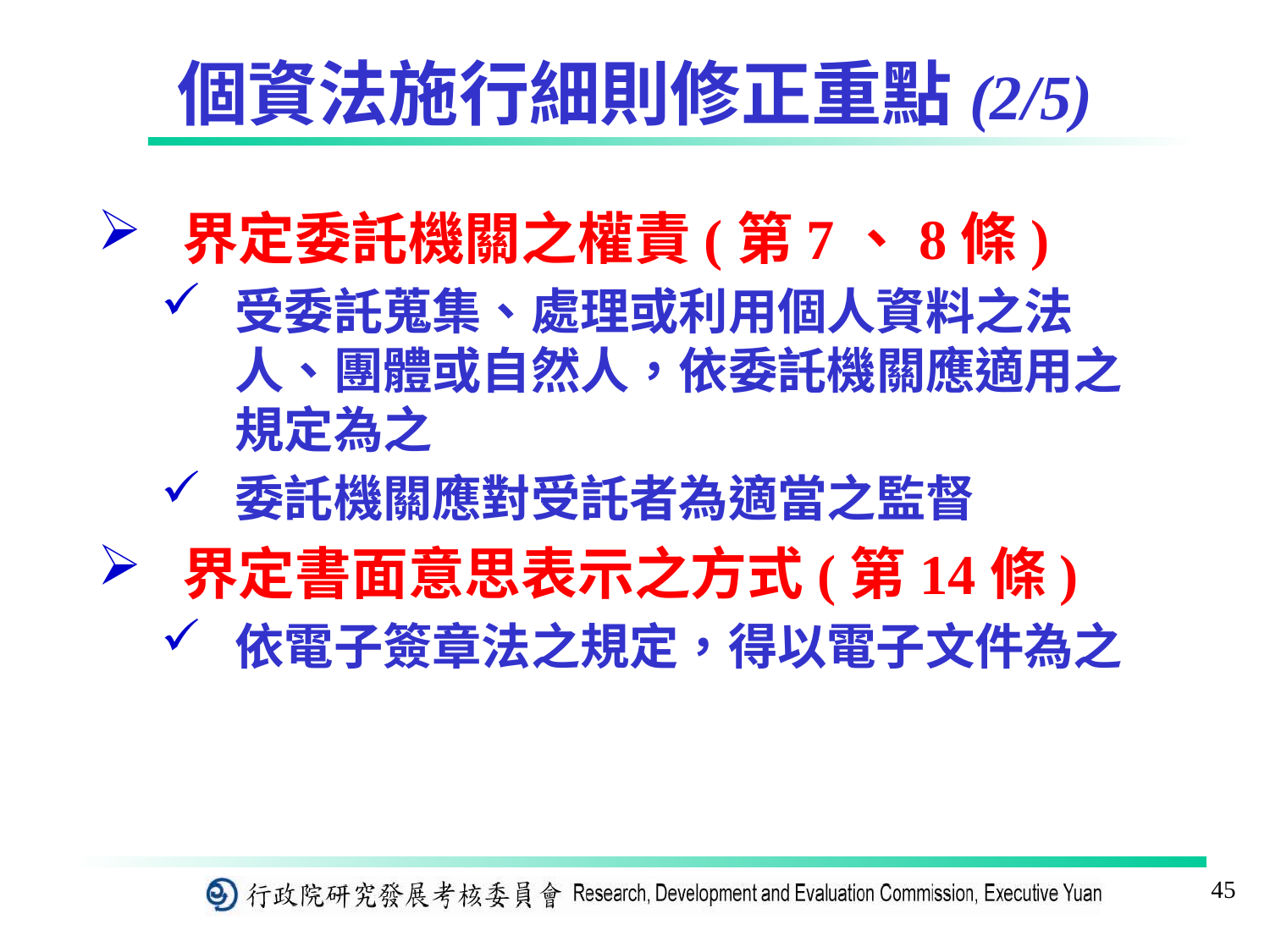

# 個資法施行細則修正重點(2/5)
界定委託機關之權責(第7、8條)
受委託蒐集、處理或利用個人資料之法人、團體或自然人，依委託機關應適用之規定為之
委託機關應對受託者為適當之監督
界定書面意思表示之方式(第14條)
依電子簽章法之規定，得以電子文件為之
45